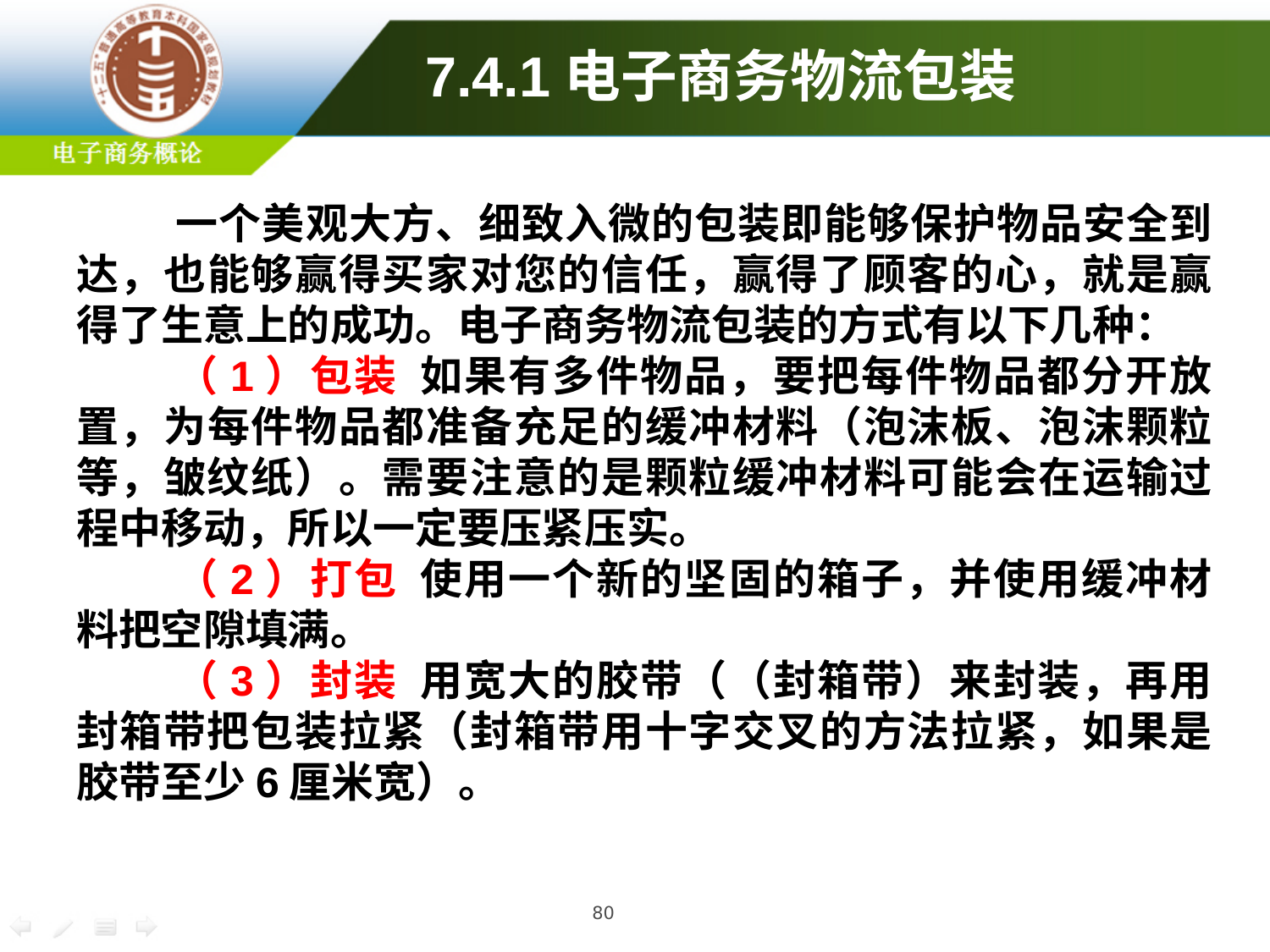

# 7.4.1电子商务物流包装
一个美观大方、细致入微的包装即能够保护物品安全到达，也能够赢得买家对您的信任，赢得了顾客的心，就是赢得了生意上的成功。电子商务物流包装的方式有以下几种：
（1）包装  如果有多件物品，要把每件物品都分开放置，为每件物品都准备充足的缓冲材料（泡沫板、泡沫颗粒等，皱纹纸）。需要注意的是颗粒缓冲材料可能会在运输过程中移动，所以一定要压紧压实。
（2）打包  使用一个新的坚固的箱子，并使用缓冲材料把空隙填满。
（3）封装  用宽大的胶带（（封箱带）来封装，再用封箱带把包装拉紧（封箱带用十字交叉的方法拉紧，如果是胶带至少6厘米宽）。

80